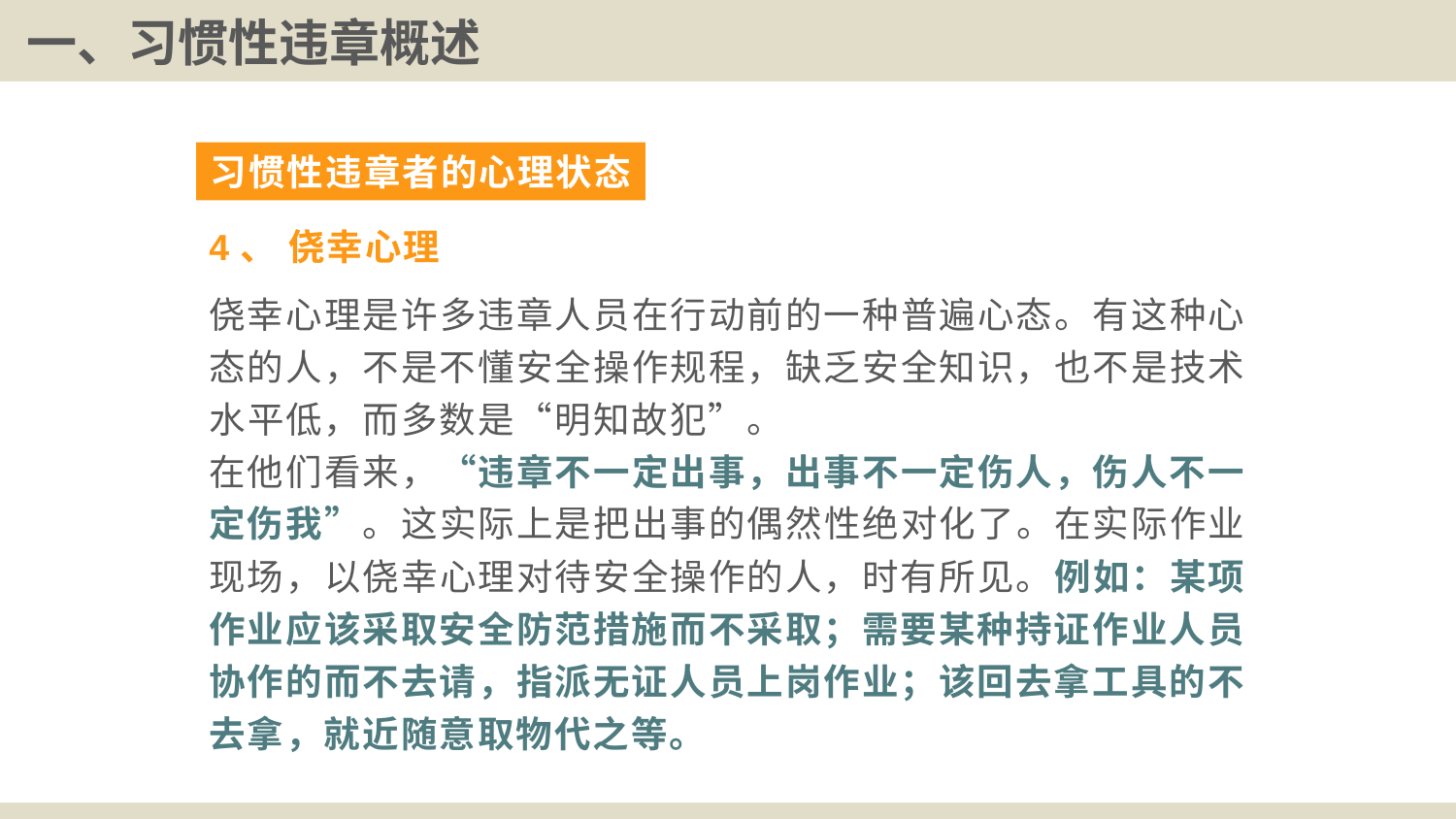

# 一、习惯性违章概述
习惯性违章者的心理状态
4、 侥幸心理
侥幸心理是许多违章人员在行动前的一种普遍心态。有这种心态的人，不是不懂安全操作规程，缺乏安全知识，也不是技术水平低，而多数是“明知故犯”。
在他们看来，“违章不一定出事，出事不一定伤人，伤人不一定伤我”。这实际上是把出事的偶然性绝对化了。在实际作业现场，以侥幸心理对待安全操作的人，时有所见。例如：某项作业应该采取安全防范措施而不采取；需要某种持证作业人员协作的而不去请，指派无证人员上岗作业；该回去拿工具的不去拿，就近随意取物代之等。